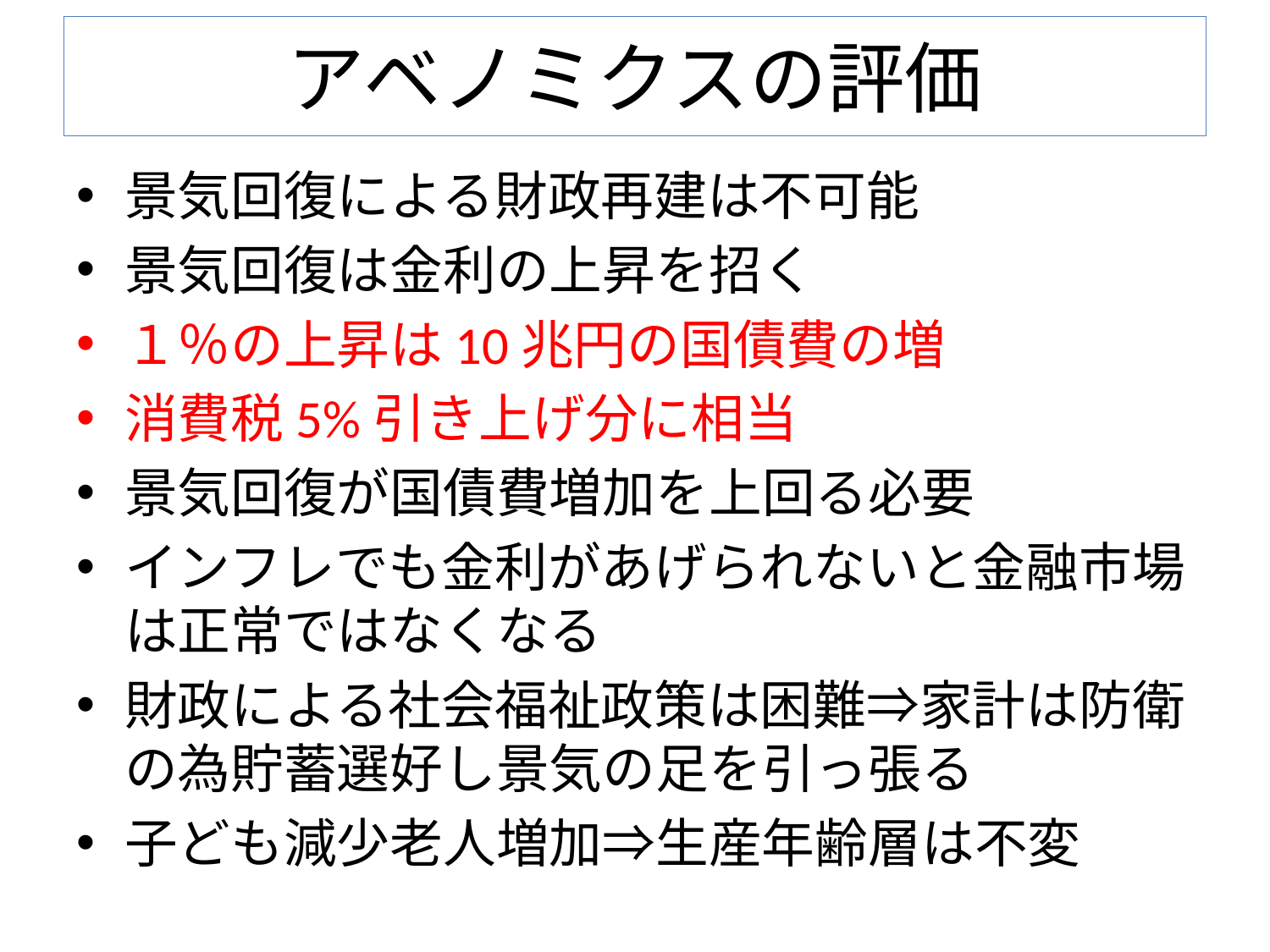

# アベノミクスの評価
景気回復による財政再建は不可能
景気回復は金利の上昇を招く
１％の上昇は10兆円の国債費の増
消費税5%引き上げ分に相当
景気回復が国債費増加を上回る必要
インフレでも金利があげられないと金融市場は正常ではなくなる
財政による社会福祉政策は困難⇒家計は防衛の為貯蓄選好し景気の足を引っ張る
子ども減少老人増加⇒生産年齢層は不変